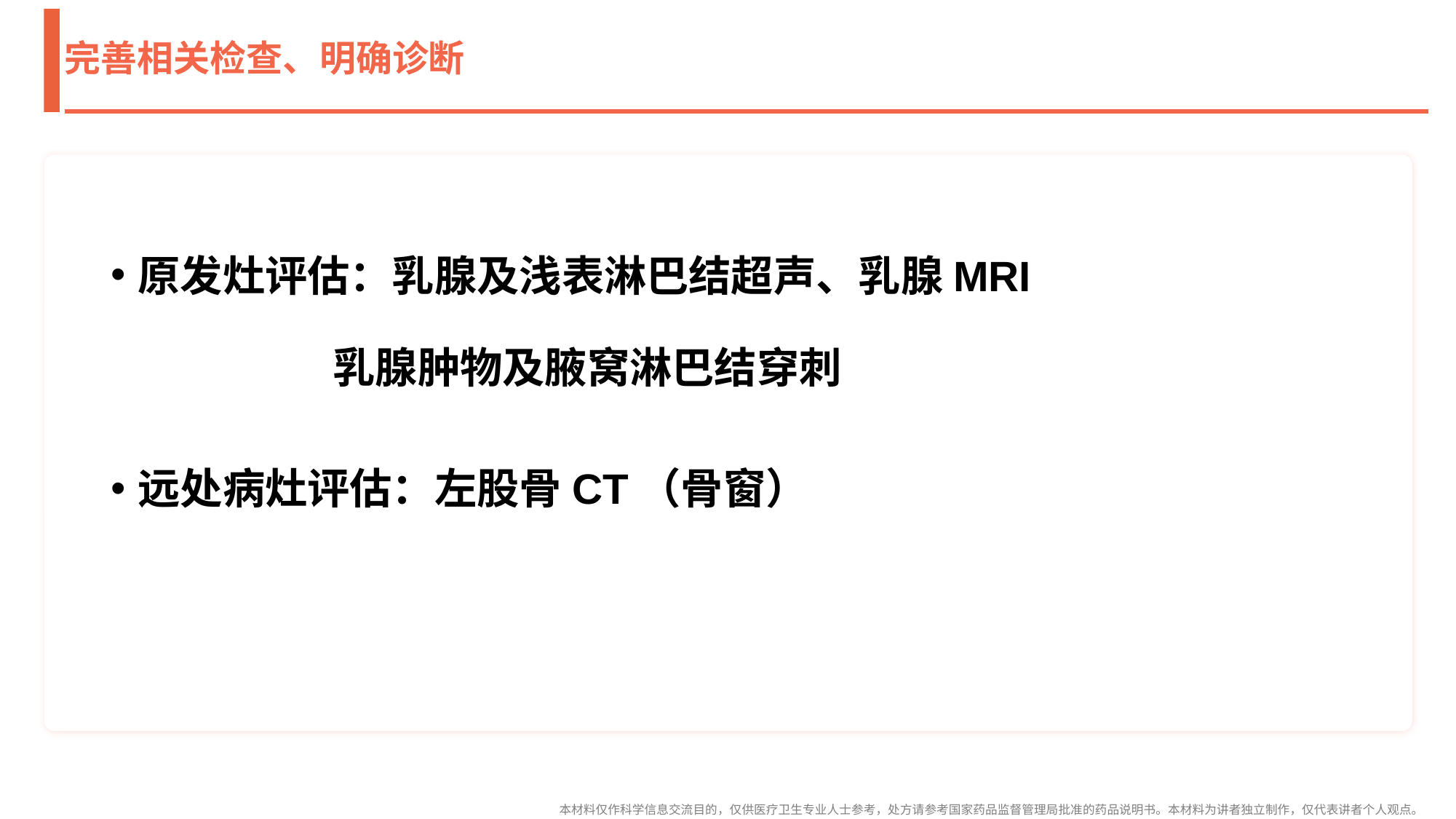

# 完善相关检查、明确诊断

原发灶评估：乳腺及浅表淋巴结超声、乳腺MRI
                      乳腺肿物及腋窝淋巴结穿刺

远处病灶评估：左股骨CT（骨窗）